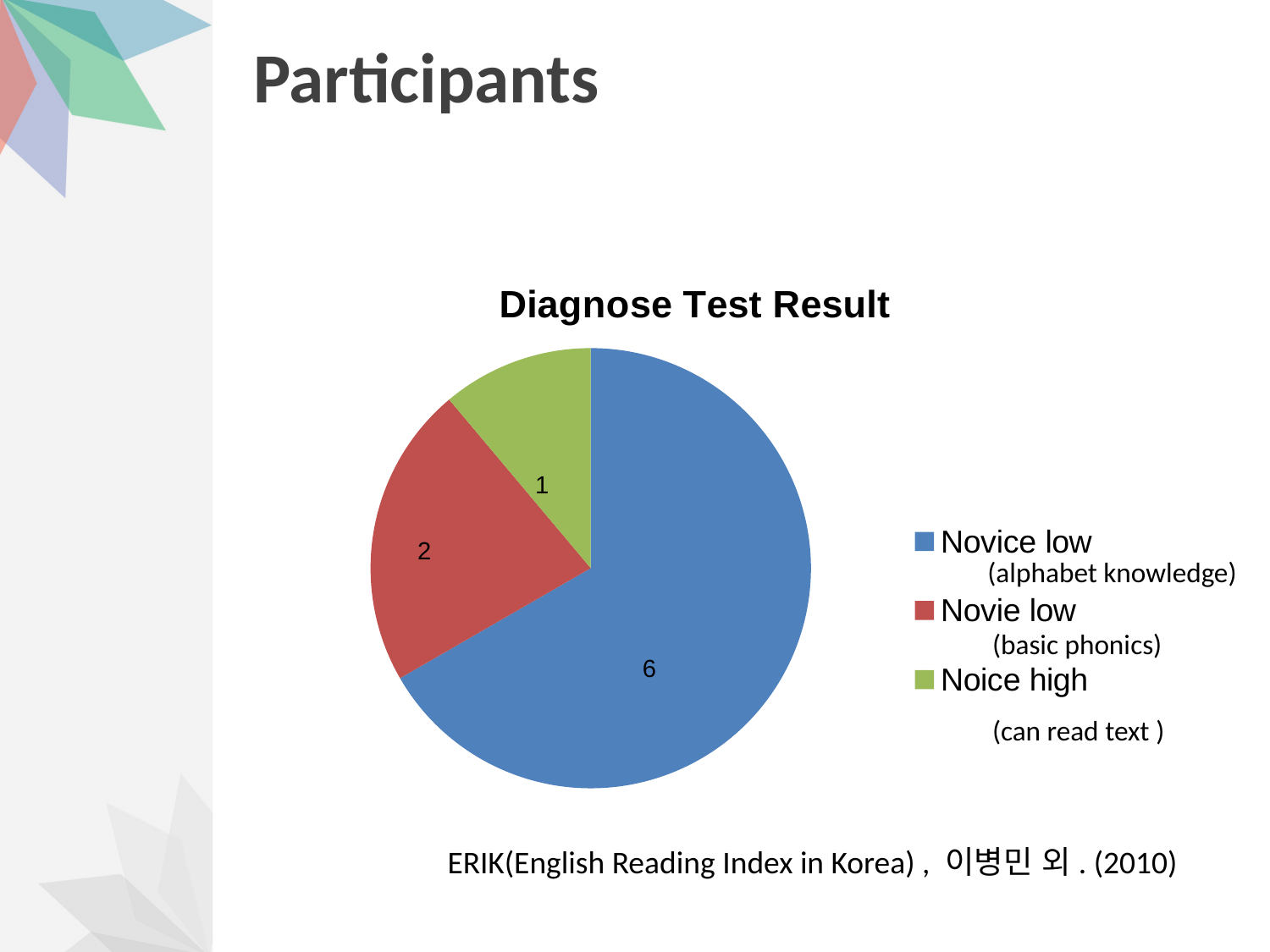

# Participants

### Chart:

| Category | Diagnose Test Result |
|---|---|
| Novice low | 6.0 |
| Novie low | 2.0 |
| Noice high | 1.0 |
1
2
(alphabet knowledge)
(basic phonics)
6
(can read text )
ERIK(English Reading Index in Korea) , 이병민 외. (2010)